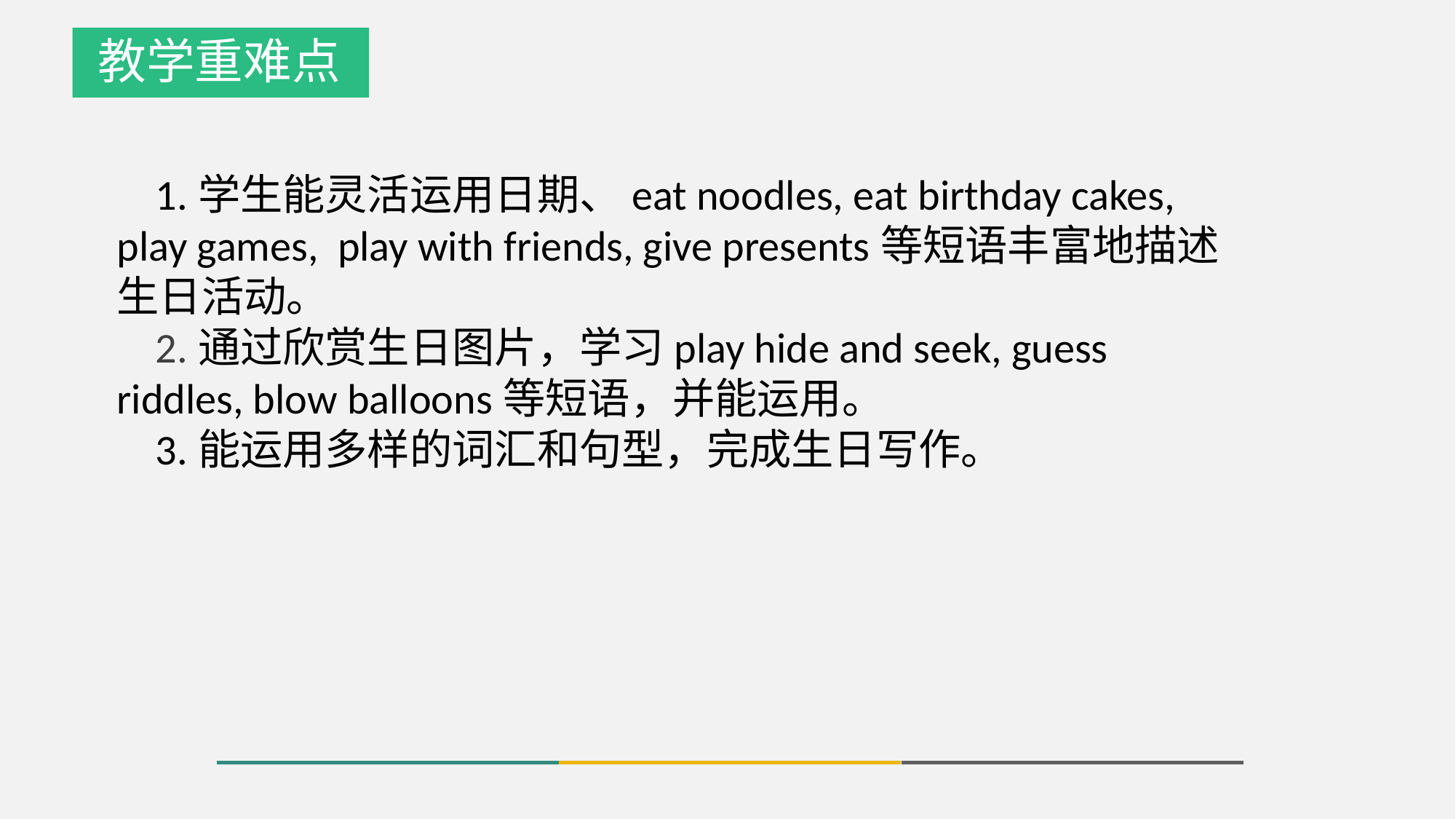

教学重难点

    1.学生能灵活运用日期、eat noodles, eat birthday cakes,  play games,  play with friends, give presents等短语丰富地描述生日活动。
    2.通过欣赏生日图片，学习play hide and seek, guess riddles, blow balloons等短语，并能运用。
    3.能运用多样的词汇和句型，完成生日写作。